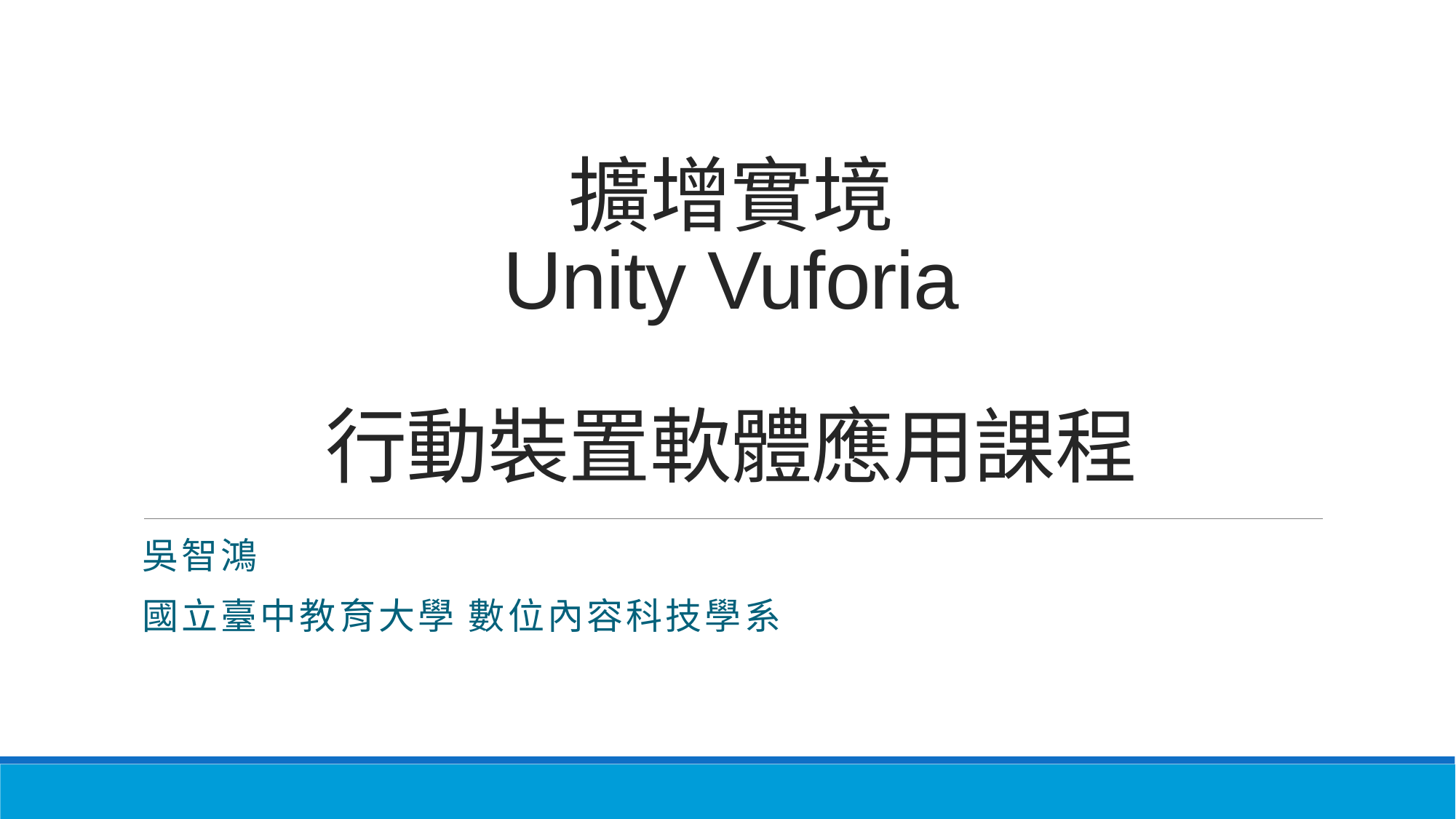

# 擴增實境 Unity Vuforia 行動裝置軟體應用課程
吳智鴻
國立臺中教育大學 數位內容科技學系